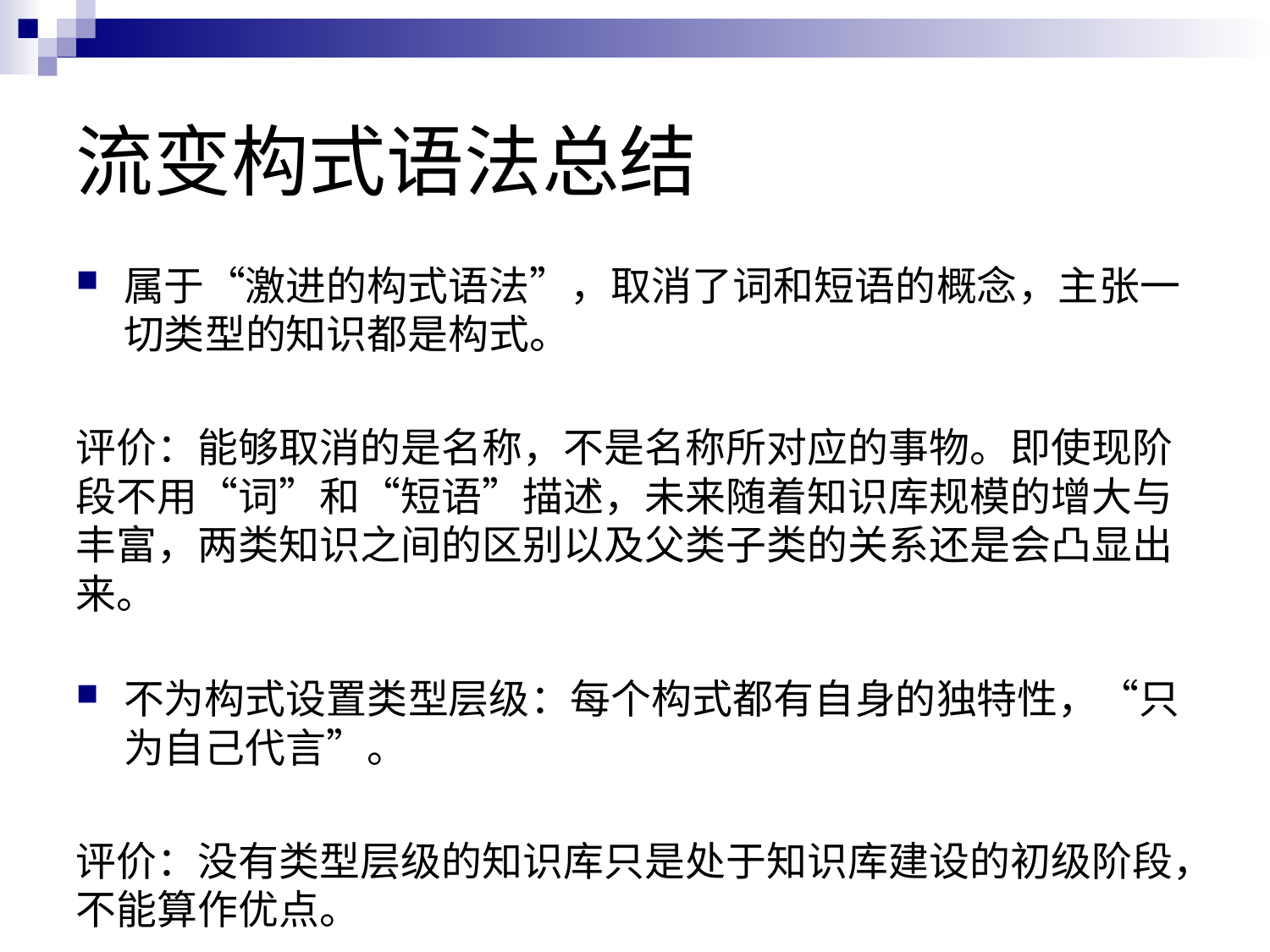

# 流变构式语法总结
属于“激进的构式语法”，取消了词和短语的概念，主张一切类型的知识都是构式。

评价：能够取消的是名称，不是名称所对应的事物。即使现阶段不用“词”和“短语”描述，未来随着知识库规模的增大与丰富，两类知识之间的区别以及父类子类的关系还是会凸显出来。

不为构式设置类型层级：每个构式都有自身的独特性，“只为自己代言”。

评价：没有类型层级的知识库只是处于知识库建设的初级阶段，不能算作优点。